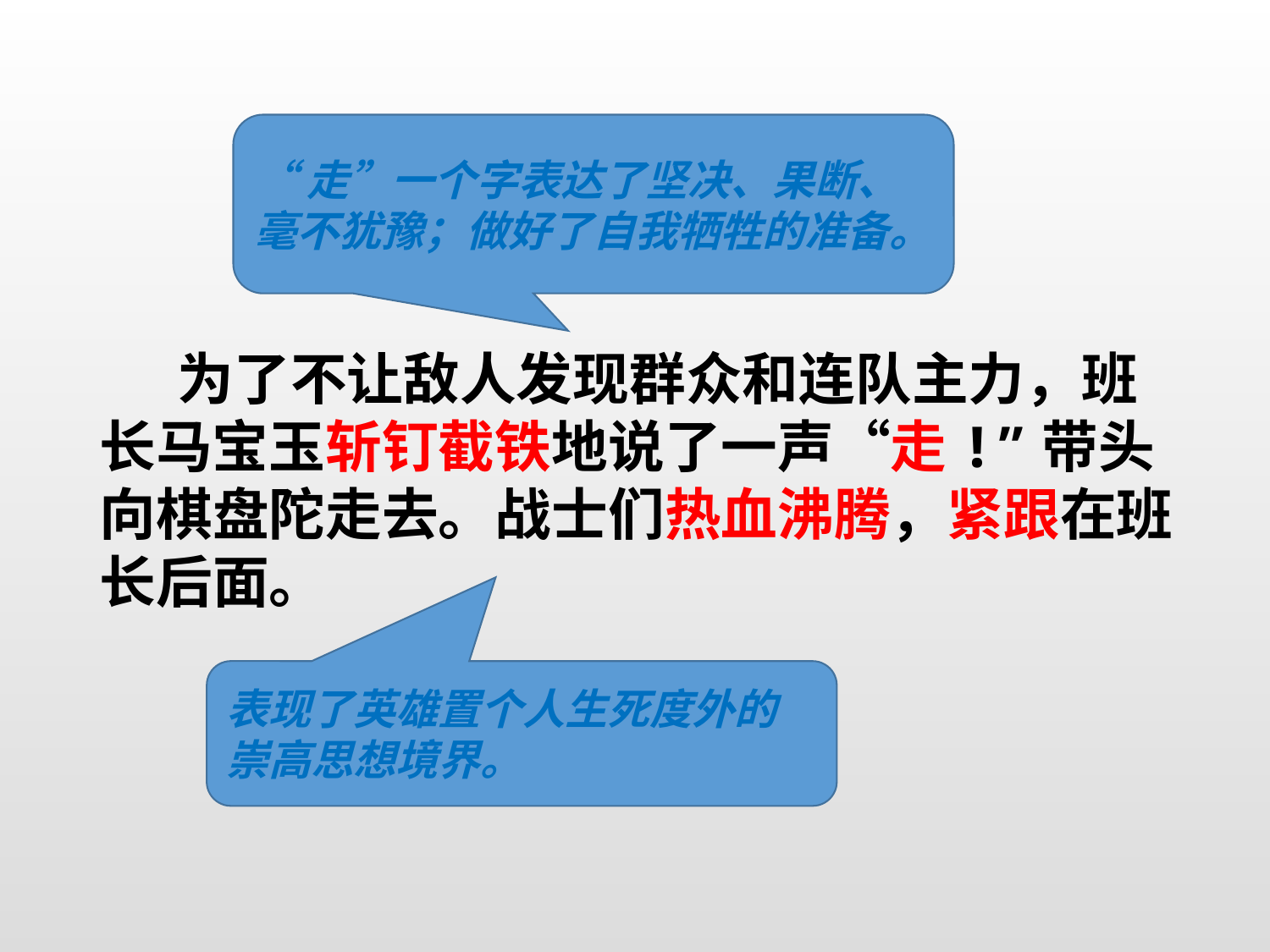

“走”一个字表达了坚决、果断、毫不犹豫；做好了自我牺牲的准备。
     为了不让敌人发现群众和连队主力，班长马宝玉斩钉截铁地说了一声“走!”带头向棋盘陀走去。战士们热血沸腾，紧跟在班长后面。
表现了英雄置个人生死度外的崇高思想境界。